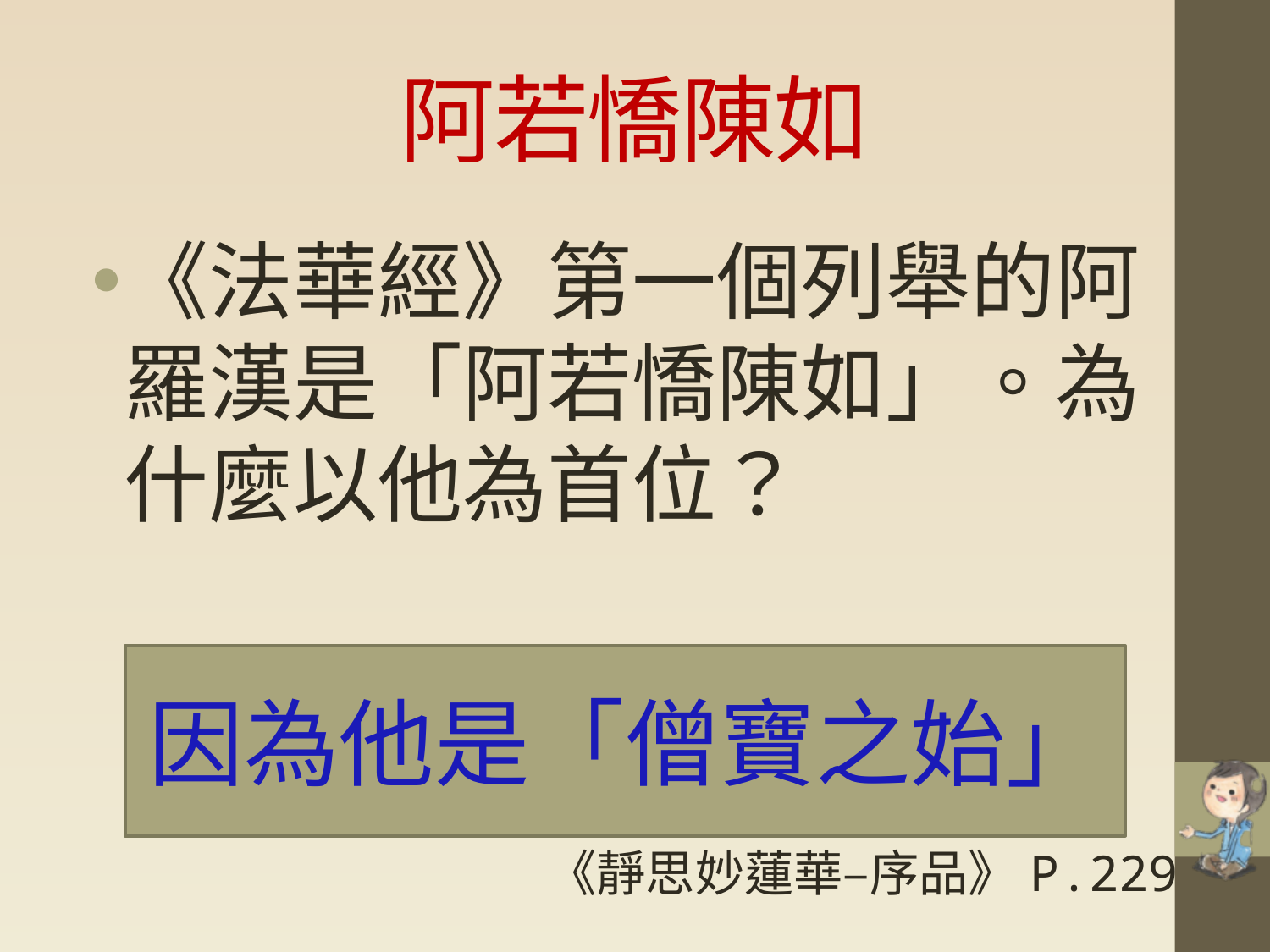

# 阿若憍陳如
《法華經》第一個列舉的阿羅漢是「阿若憍陳如」。為什麼以他為首位？
因為他是「僧寶之始」
《靜思妙蓮華–序品》P.229